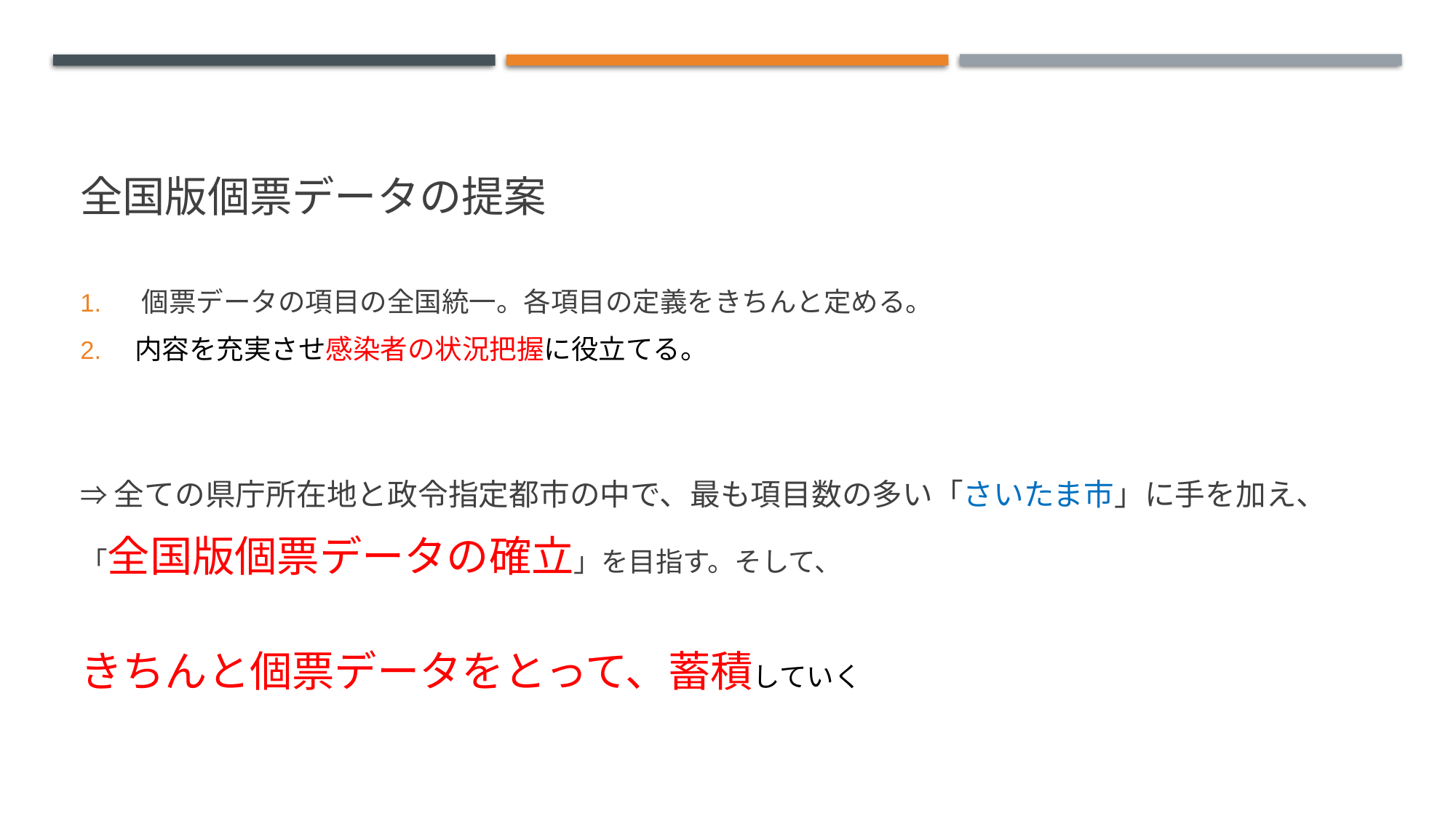

# 全国版個票データの提案
個票データの項目の全国統一。各項目の定義をきちんと定める。
内容を充実させ感染者の状況把握に役立てる。

⇒全ての県庁所在地と政令指定都市の中で、最も項目数の多い「さいたま市」に手を加え、
「全国版個票データの確立」を目指す。そして、

きちんと個票データをとって、蓄積していく